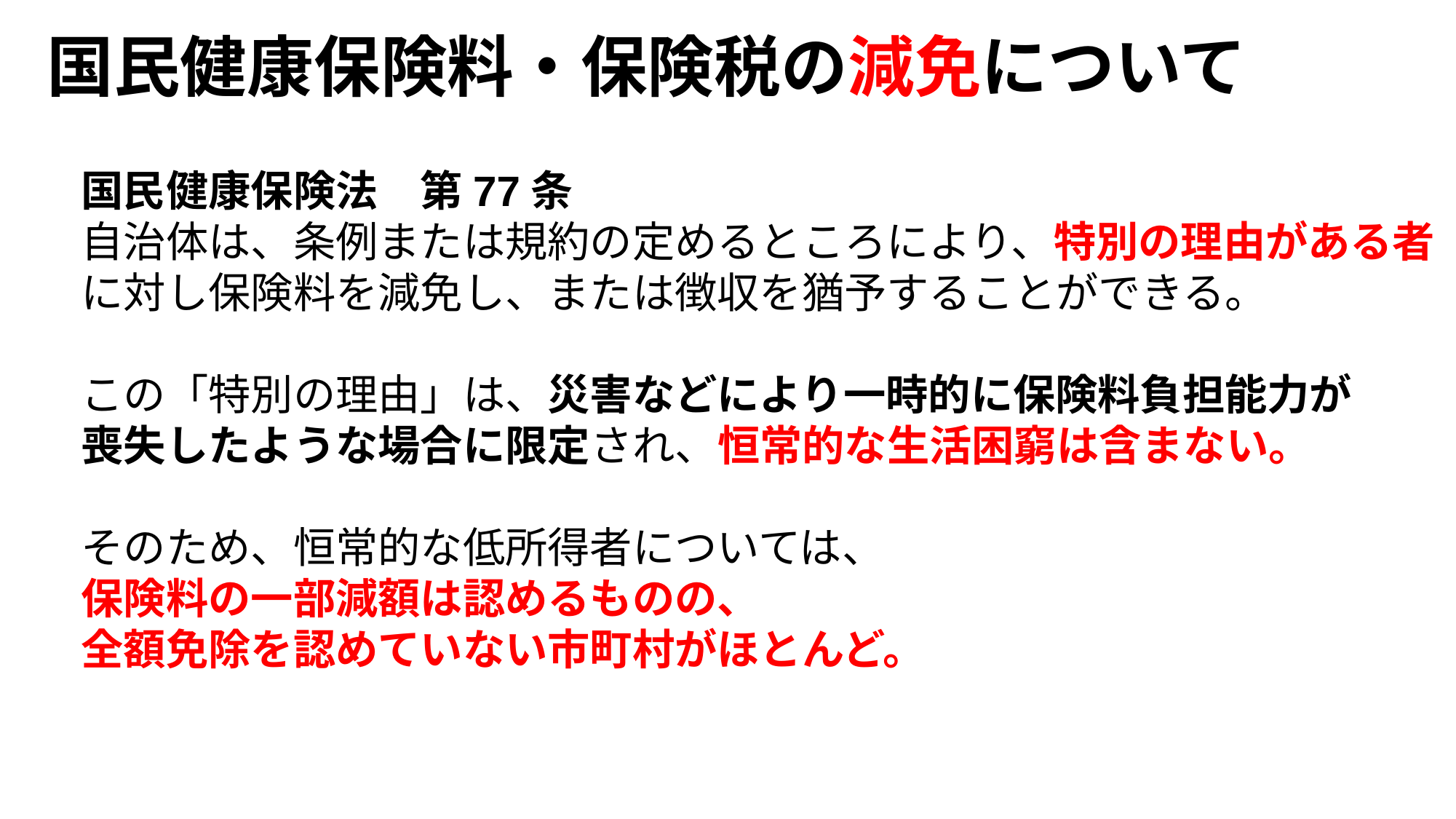

# 国民健康保険料・保険税の減免について
国民健康保険法　第77条
自治体は、条例または規約の定めるところにより、特別の理由がある者
に対し保険料を減免し、または徴収を猶予することができる。

この「特別の理由」は、災害などにより一時的に保険料負担能力が
喪失したような場合に限定され、恒常的な生活困窮は含まない。

そのため、恒常的な低所得者については、
保険料の一部減額は認めるものの、
全額免除を認めていない市町村がほとんど。